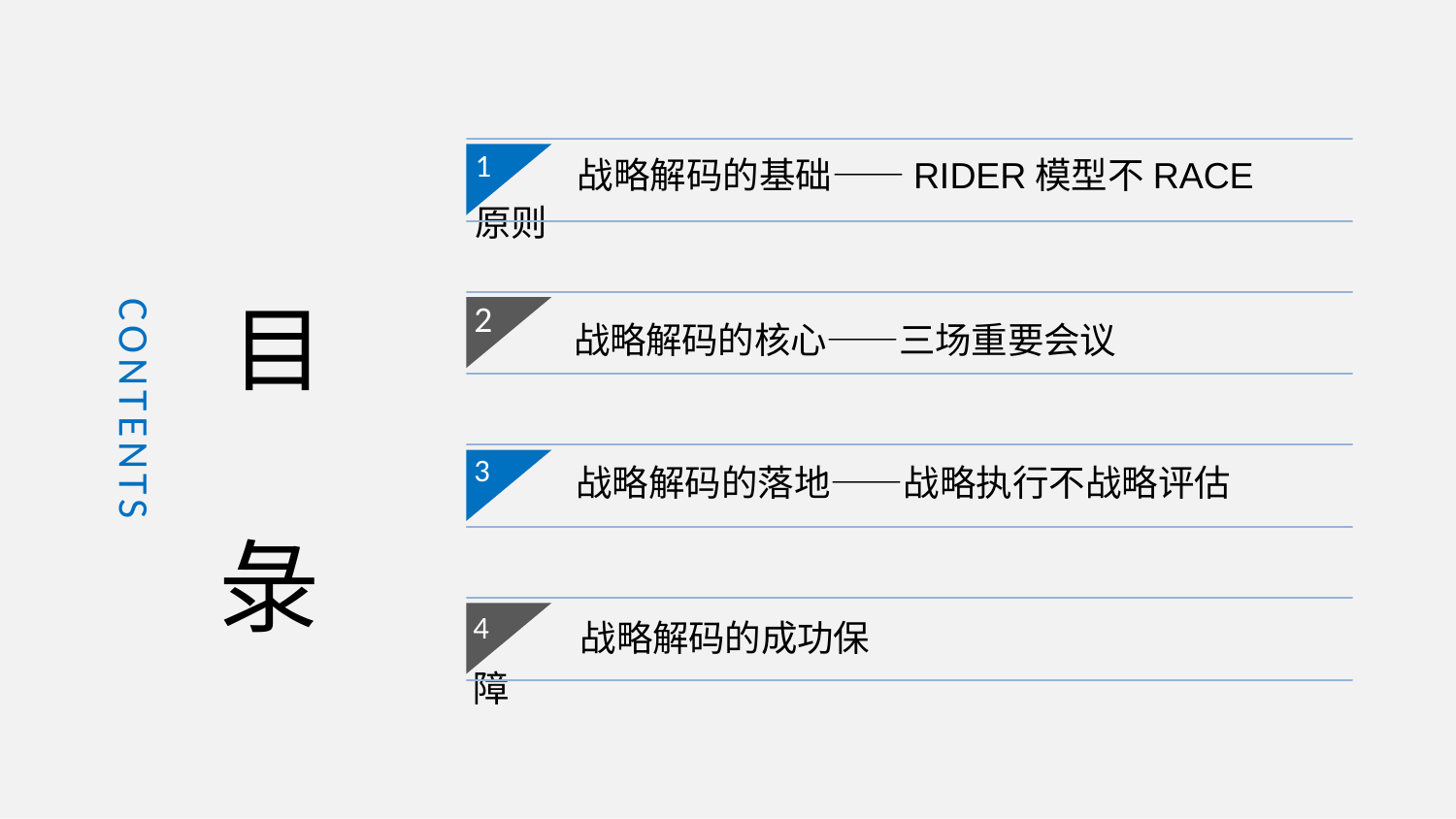

1          战略解码的基础——RIDER模型不RACE原则

目 彔

2

战略解码的核心——三场重要会议

CONTENTS

3          战略解码的落地——战略执行不战略评估

4           战略解码的成功保障